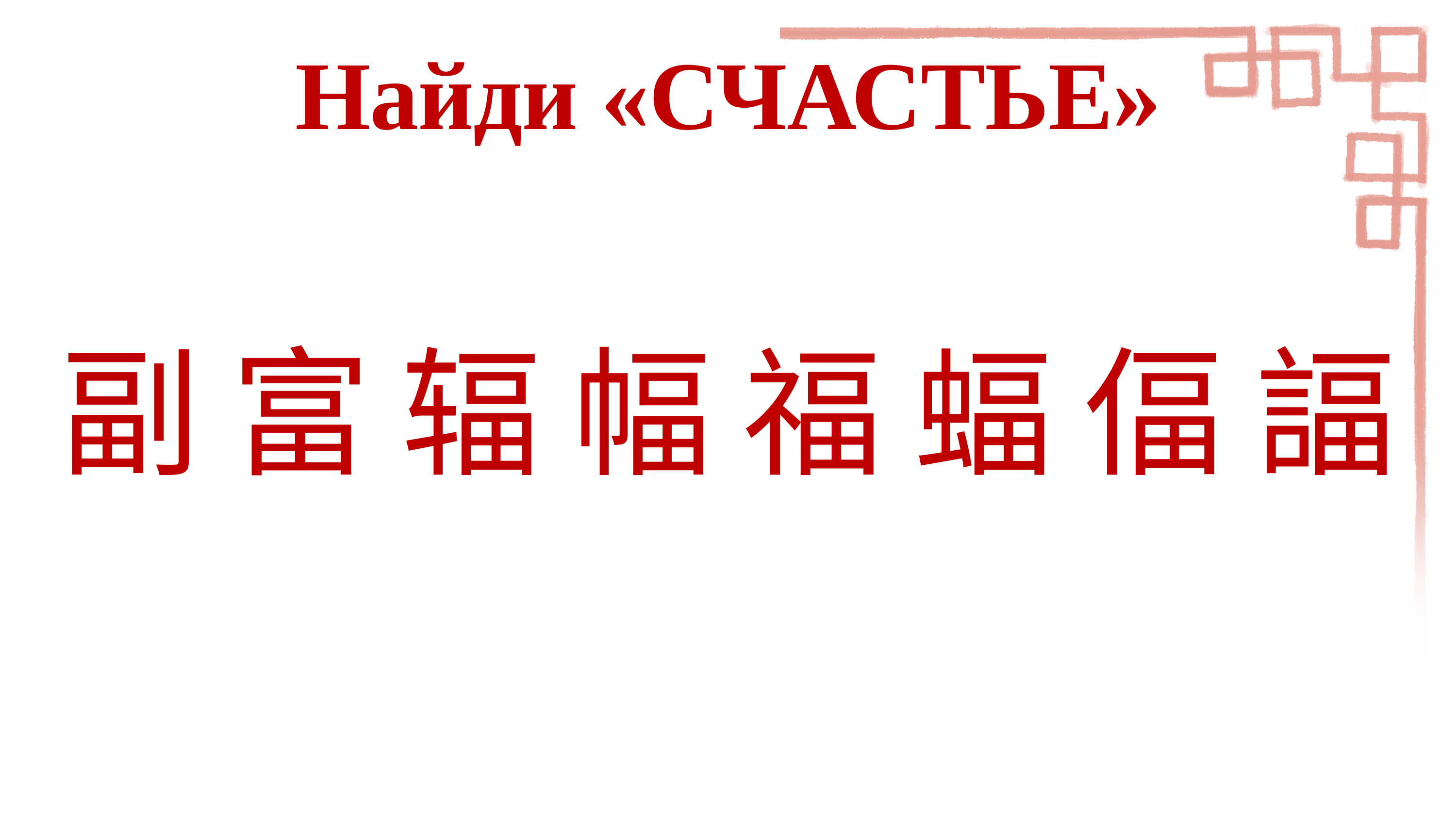

Найди «СЧАСТЬЕ»
副 富 辐 幅 福 蝠 偪 諨